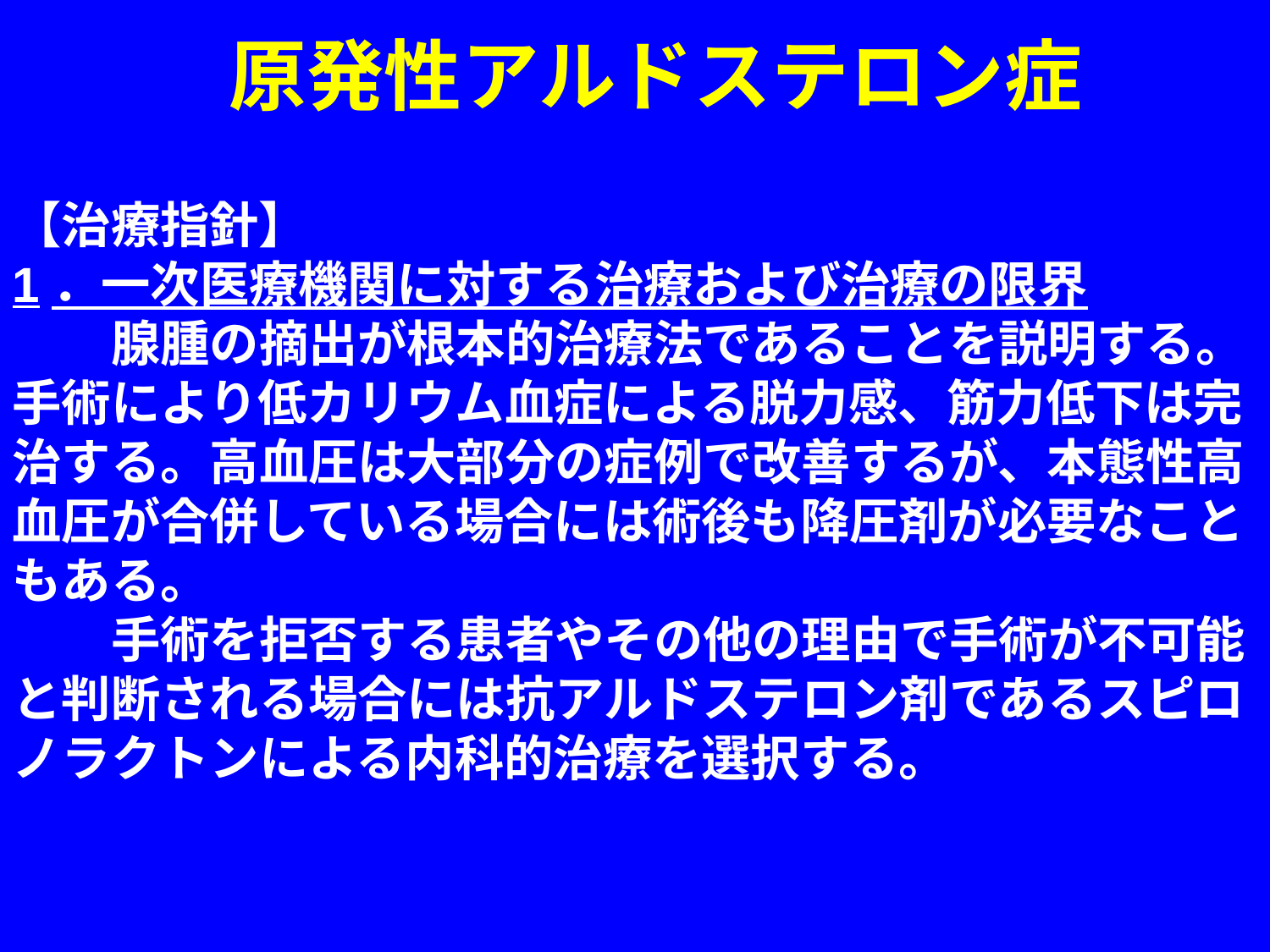

原発性アルドステロン症
【治療指針】
1．一次医療機関に対する治療および治療の限界
　　腺腫の摘出が根本的治療法であることを説明する。手術により低カリウム血症による脱力感、筋力低下は完治する。高血圧は大部分の症例で改善するが、本態性高血圧が合併している場合には術後も降圧剤が必要なこともある。
　　手術を拒否する患者やその他の理由で手術が不可能と判断される場合には抗アルドステロン剤であるスピロノラクトンによる内科的治療を選択する。